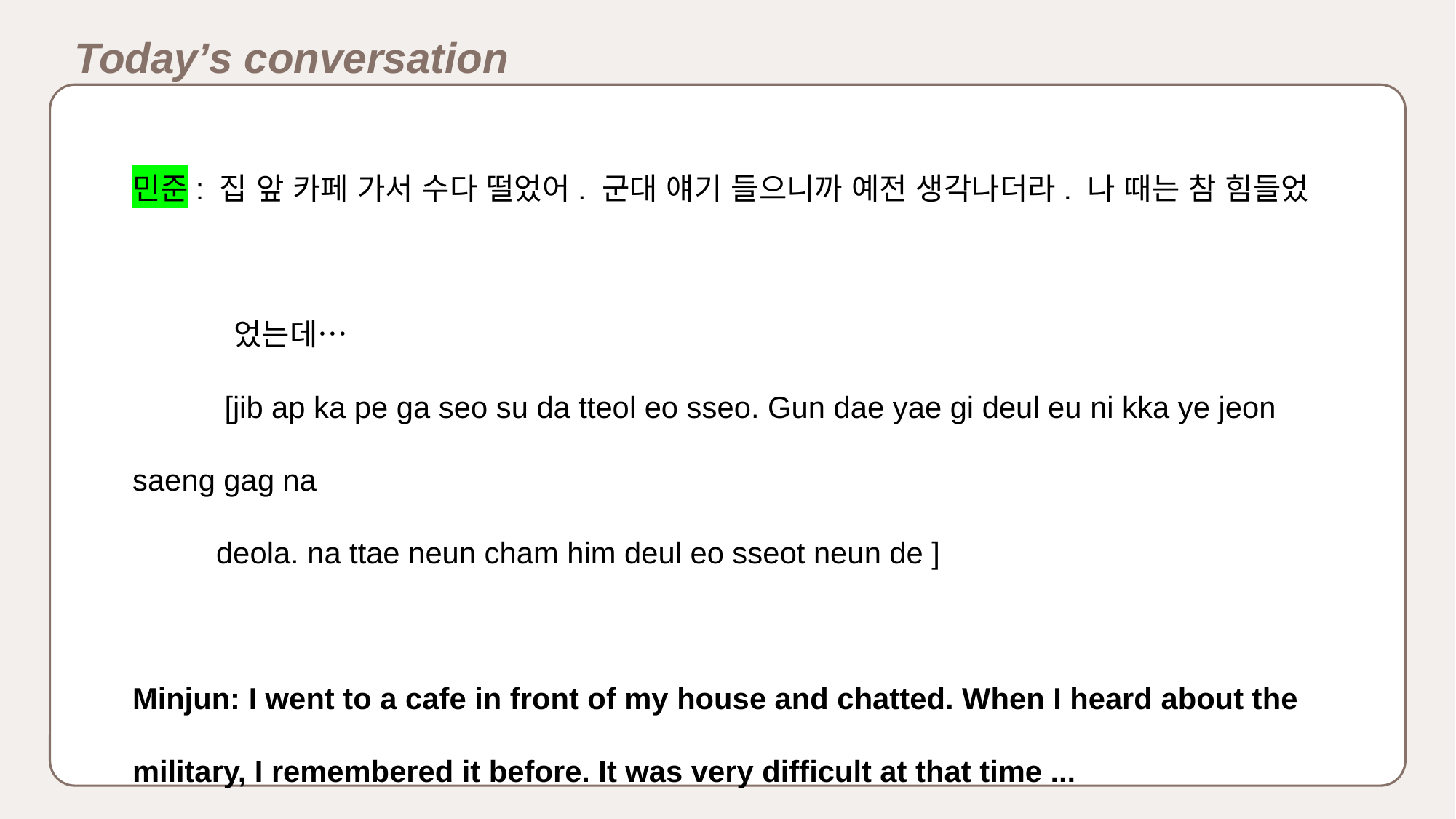

Today’s conversation

민준: 집 앞 카페 가서 수다 떨었어. 군대 얘기 들으니까 예전 생각나더라. 나 때는 참 힘들었
           었는데…
           [jib ap ka pe ga seo su da tteol eo sseo. Gun dae yae gi deul eu ni kka ye jeon saeng gag na
          deola. na ttae neun cham him deul eo sseot neun de ]

Minjun: I went to a cafe in front of my house and chatted. When I heard about the military, I remembered it before. It was very difficult at that time ...